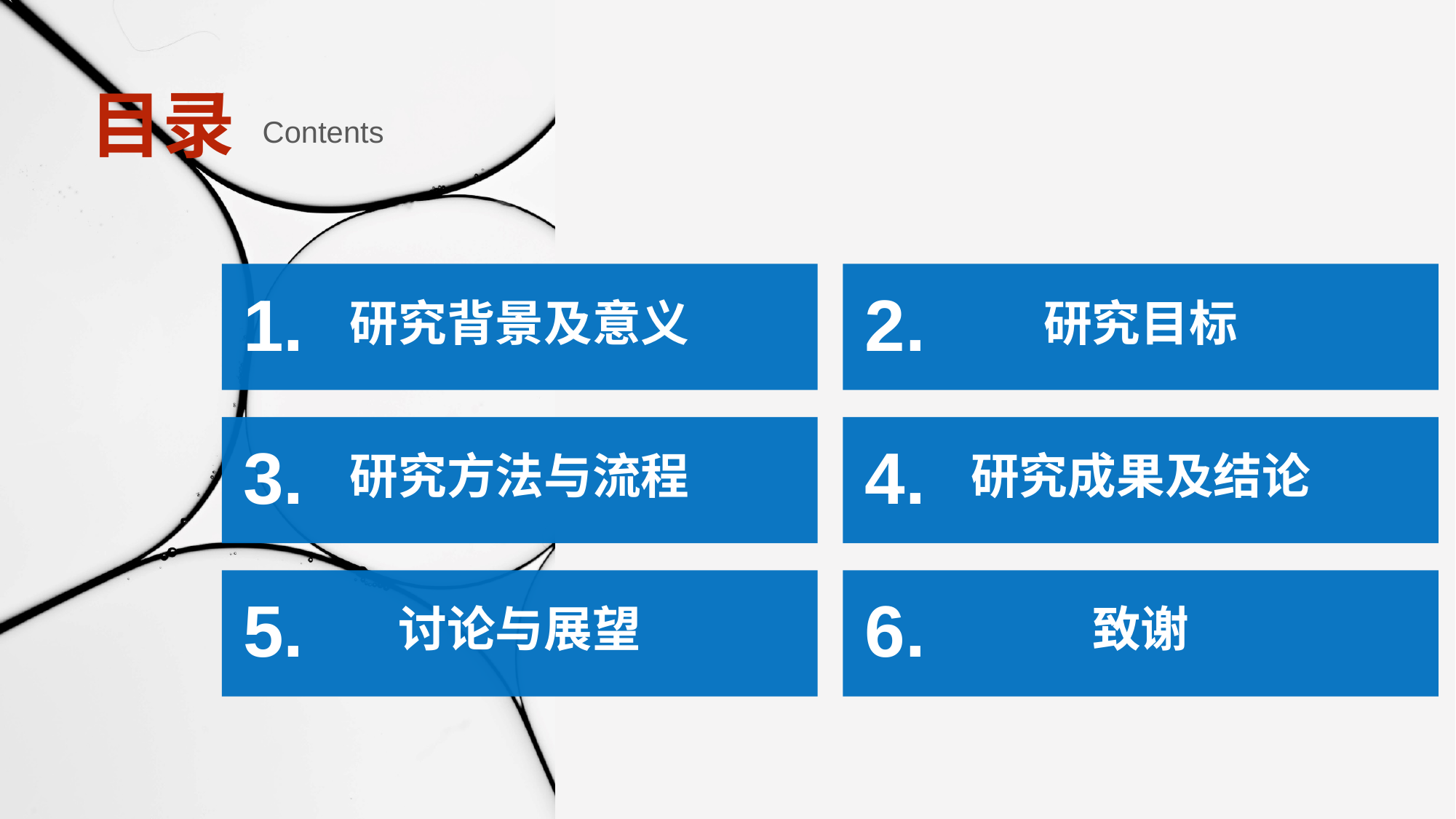

目录
Contents
1.
2.
研究背景及意义
研究目标
3.
4.
研究方法与流程
研究成果及结论
5.
6.
讨论与展望
致谢